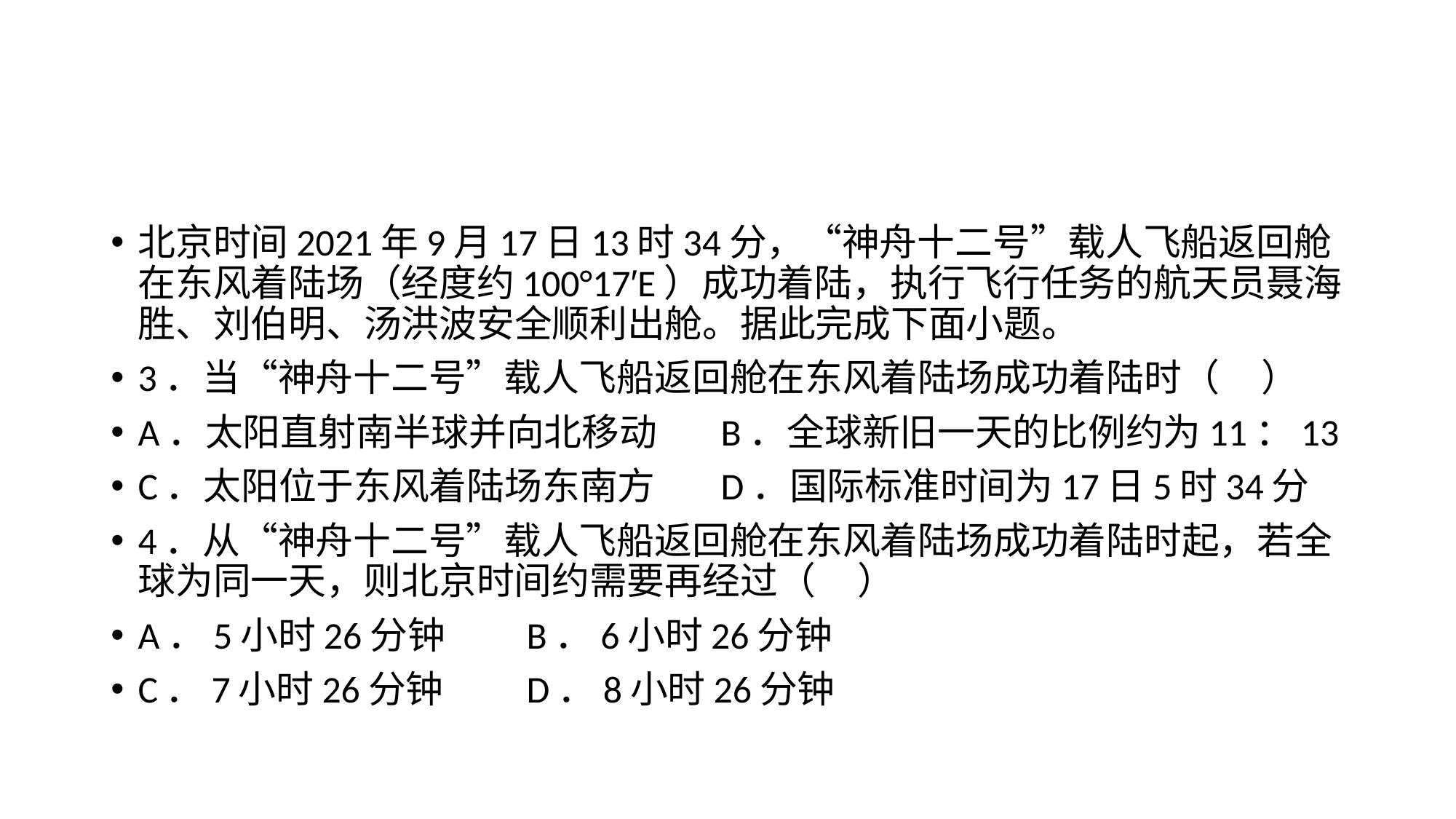

#
北京时间2021年9月17日13时34分，“神舟十二号”载人飞船返回舱在东风着陆场（经度约100°17′E）成功着陆，执行飞行任务的航天员聂海胜、刘伯明、汤洪波安全顺利出舱。据此完成下面小题。
3．当“神舟十二号”载人飞船返回舱在东风着陆场成功着陆时（     ）
A．太阳直射南半球并向北移动	B．全球新旧一天的比例约为11：13
C．太阳位于东风着陆场东南方	D．国际标准时间为17日5时34分
4．从“神舟十二号”载人飞船返回舱在东风着陆场成功着陆时起，若全球为同一天，则北京时间约需要再经过（     ）
A．5小时26分钟	B．6小时26分钟
C．7小时26分钟	D．8小时26分钟